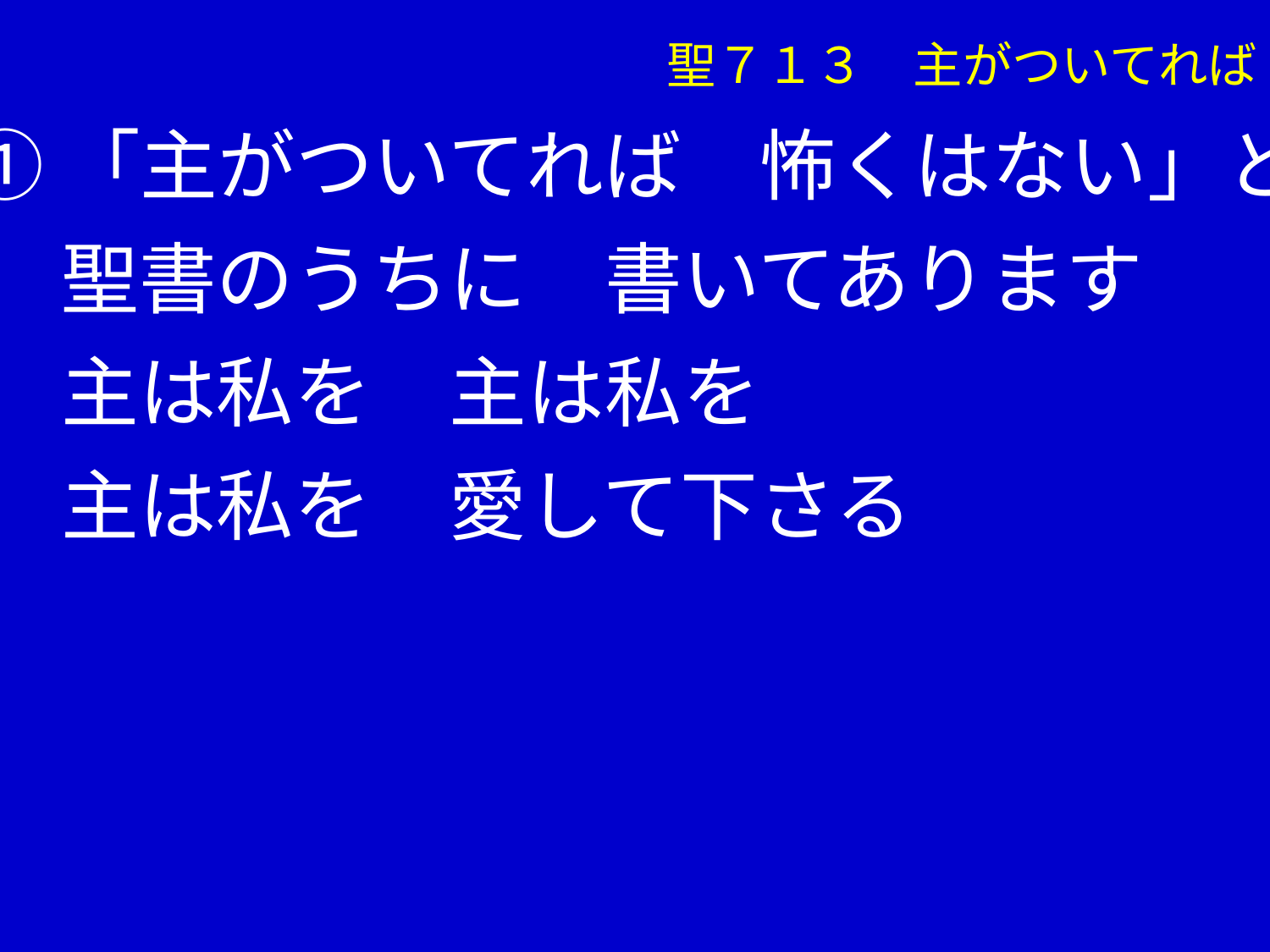

聖７１３　主がついてれば
①「主がついてれば　怖くはない」と
　 聖書のうちに　書いてあります
　 主は私を　主は私を
　 主は私を　愛して下さる